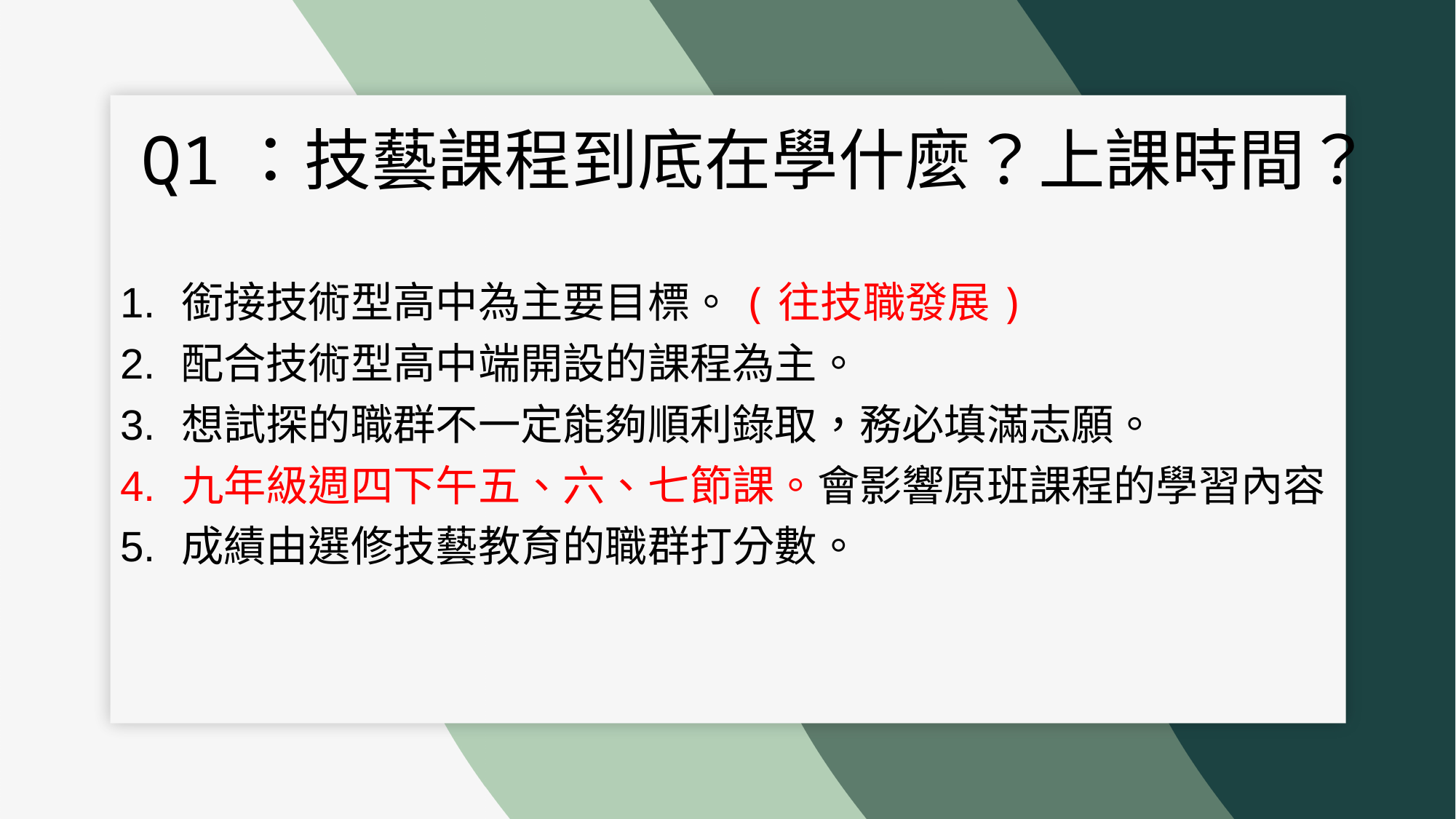

# Q1：技藝課程到底在學什麼？上課時間？
銜接技術型高中為主要目標。(往技職發展)
配合技術型高中端開設的課程為主。
想試探的職群不一定能夠順利錄取，務必填滿志願。
九年級週四下午五、六、七節課。會影響原班課程的學習內容
成績由選修技藝教育的職群打分數。